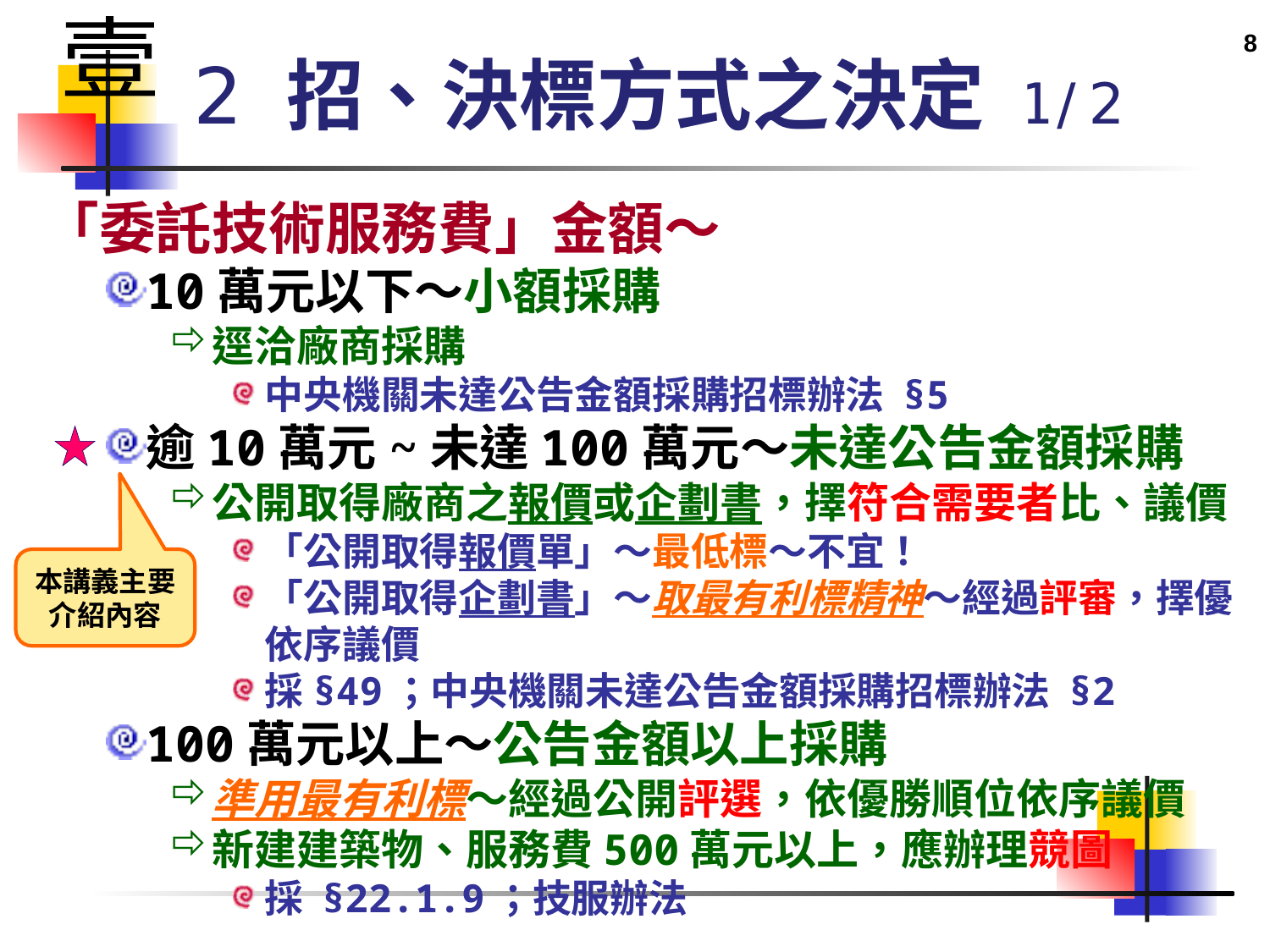

8
壹
# 2 招、決標方式之決定 1/2
「委託技術服務費」金額～
10萬元以下～小額採購
逕洽廠商採購
中央機關未達公告金額採購招標辦法 §5
逾10萬元~未達100萬元～未達公告金額採購
公開取得廠商之報價或企劃書，擇符合需要者比、議價
「公開取得報價單」～最低標～不宜！
「公開取得企劃書」～取最有利標精神～經過評審，擇優依序議價
採§49；中央機關未達公告金額採購招標辦法 §2
100萬元以上～公告金額以上採購
準用最有利標～經過公開評選，依優勝順位依序議價
新建建築物、服務費500萬元以上，應辦理競圖
採 §22.1.9；技服辦法

本講義主要介紹內容